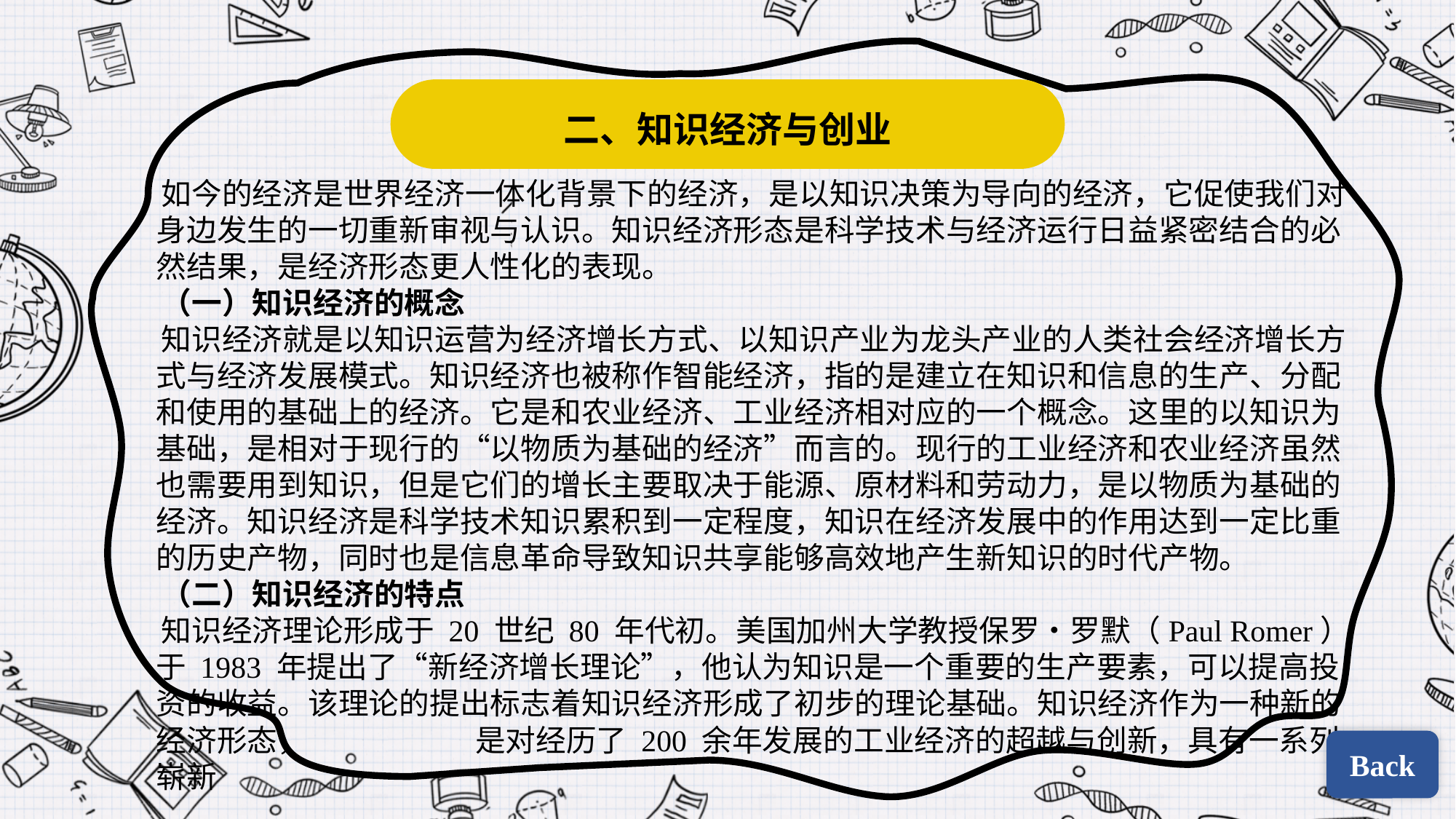

二、知识经济与创业
如今的经济是世界经济一体化背景下的经济，是以知识决策为导向的经济，它促使我们对身边发生的一切重新审视与认识。知识经济形态是科学技术与经济运行日益紧密结合的必然结果，是经济形态更人性化的表现。
（一）知识经济的概念
知识经济就是以知识运营为经济增长方式、以知识产业为龙头产业的人类社会经济增长方式与经济发展模式。知识经济也被称作智能经济，指的是建立在知识和信息的生产、分配和使用的基础上的经济。它是和农业经济、工业经济相对应的一个概念。这里的以知识为基础，是相对于现行的“以物质为基础的经济”而言的。现行的工业经济和农业经济虽然也需要用到知识，但是它们的增长主要取决于能源、原材料和劳动力，是以物质为基础的经济。知识经济是科学技术知识累积到一定程度，知识在经济发展中的作用达到一定比重的历史产物，同时也是信息革命导致知识共享能够高效地产生新知识的时代产物。
（二）知识经济的特点
知识经济理论形成于 20 世纪 80 年代初。美国加州大学教授保罗・罗默（Paul Romer）于 1983 年提出了“新经济增长理论”，他认为知识是一个重要的生产要素，可以提高投资的收益。该理论的提出标志着知识经济形成了初步的理论基础。知识经济作为一种新的经济形态，dddddddddd是对经历了 200 余年发展的工业经济的超越与创新，具有一系列崭新

Back